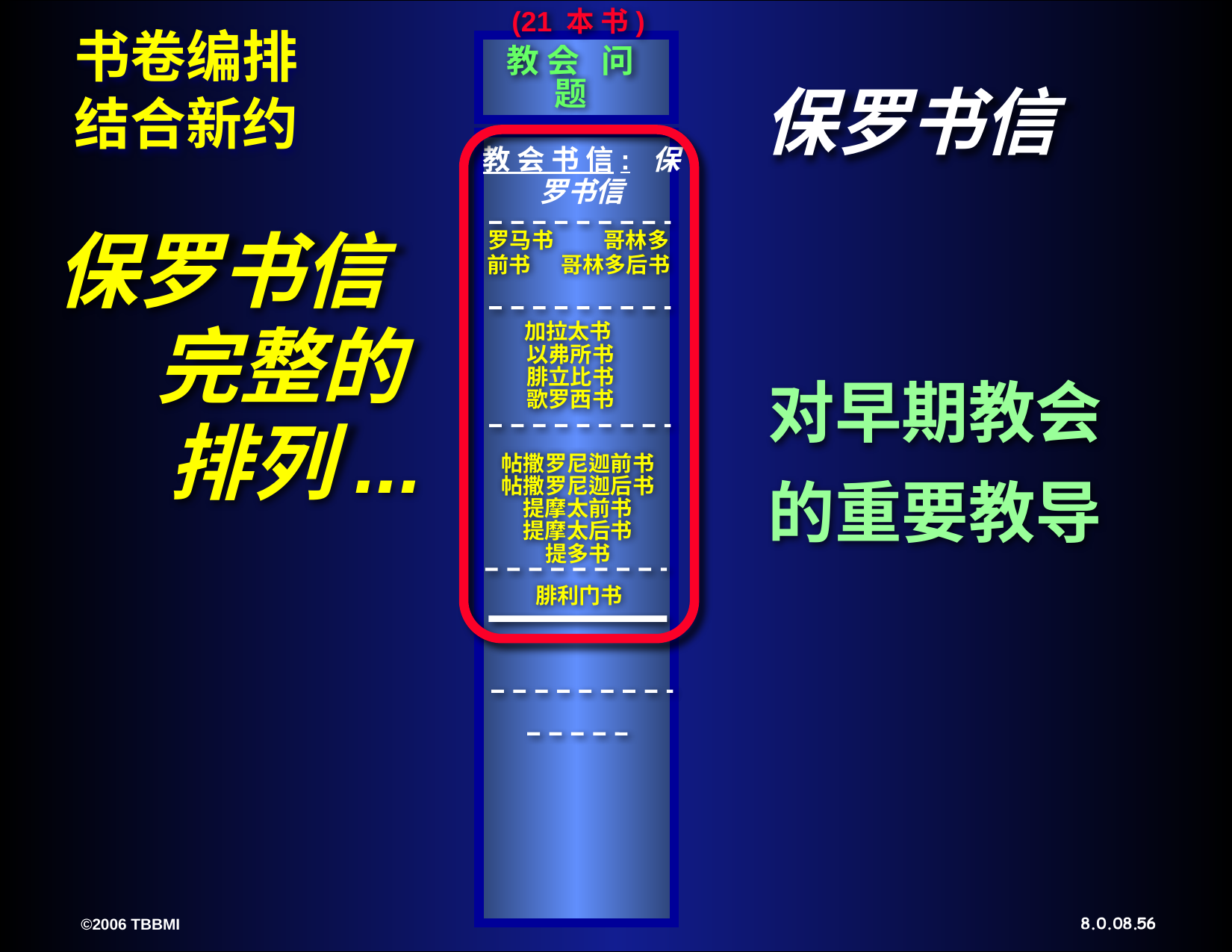

保罗书信

Letters from
The Others

(21 本 书)
教 会   问 题

教 会 书 信:  保罗书信
罗马书          哥林多前书      哥林多后书
保罗书信
完整的
排列...
加拉太书
以弗所书
腓立比书
歌罗西书
对早期教会  的重要教导

帖撒罗尼迦前书
帖撒罗尼迦后书
提摩太前书
提摩太后书
提多书
腓利门书

56